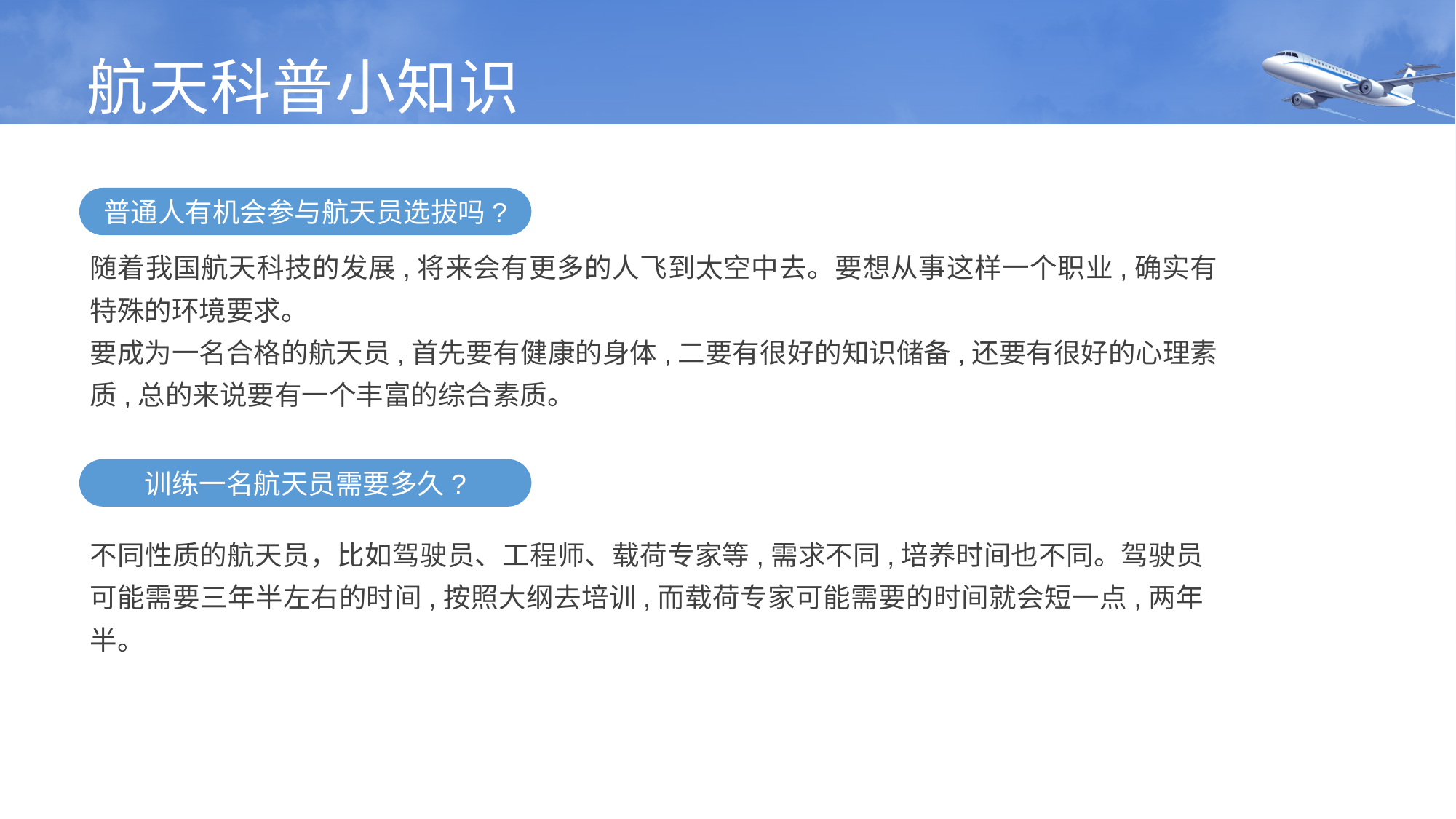

# 航天科普小知识
普通人有机会参与航天员选拔吗?
随着我国航天科技的发展,将来会有更多的人飞到太空中去。要想从事这样一个职业,确实有特殊的环境要求。
要成为一名合格的航天员,首先要有健康的身体,二要有很好的知识储备,还要有很好的心理素质,总的来说要有一个丰富的综合素质。
训练一名航天员需要多久?
不同性质的航天员，比如驾驶员、工程师、载荷专家等,需求不同,培养时间也不同。驾驶员可能需要三年半左右的时间,按照大纲去培训,而载荷专家可能需要的时间就会短一点,两年半。